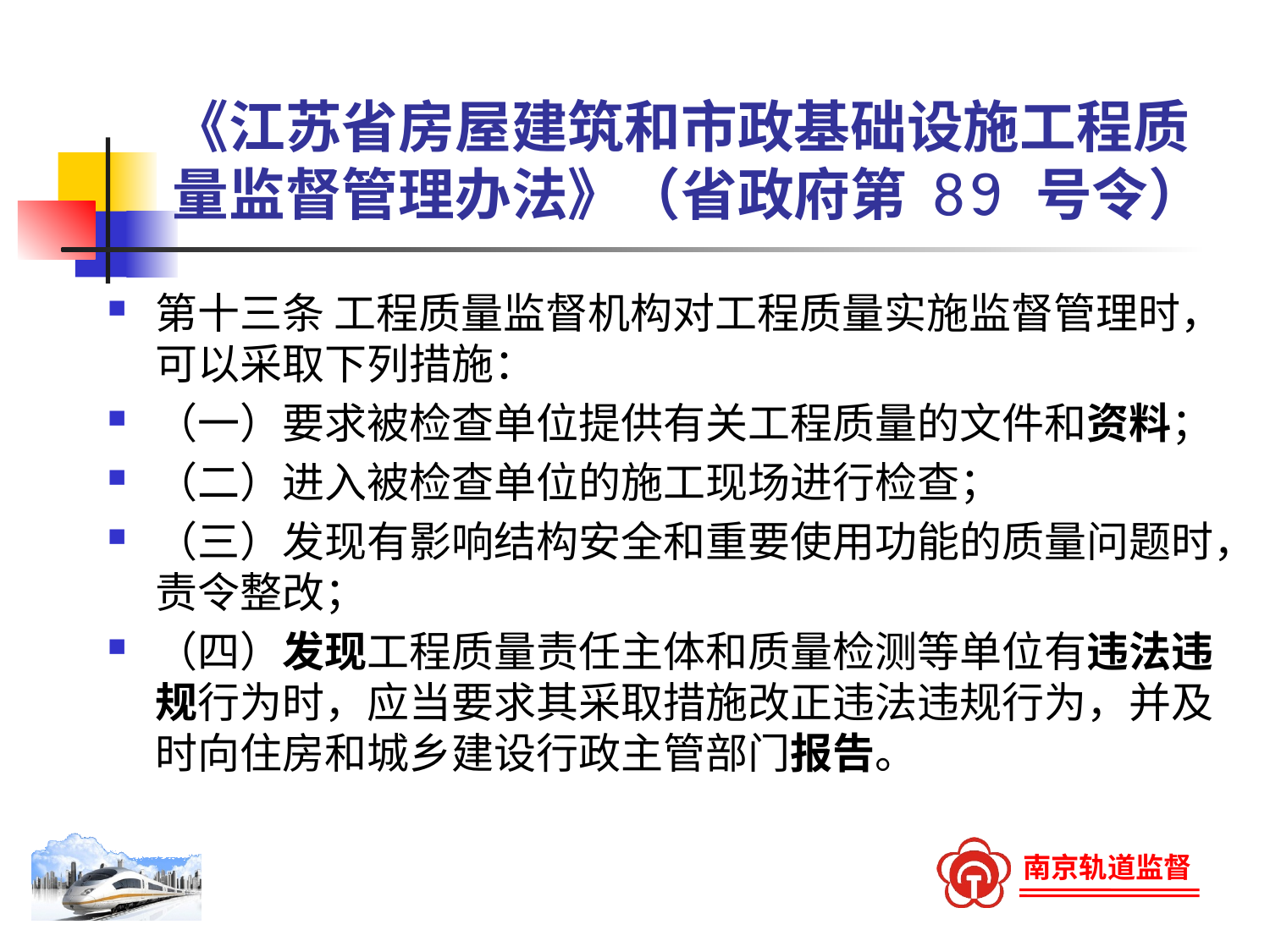

# 《江苏省房屋建筑和市政基础设施工程质量监督管理办法》（省政府第 89 号令）
第十三条 工程质量监督机构对工程质量实施监督管理时，可以采取下列措施：
（一）要求被检查单位提供有关工程质量的文件和资料；
（二）进入被检查单位的施工现场进行检查；
（三）发现有影响结构安全和重要使用功能的质量问题时，责令整改；
（四）发现工程质量责任主体和质量检测等单位有违法违规行为时，应当要求其采取措施改正违法违规行为，并及时向住房和城乡建设行政主管部门报告。